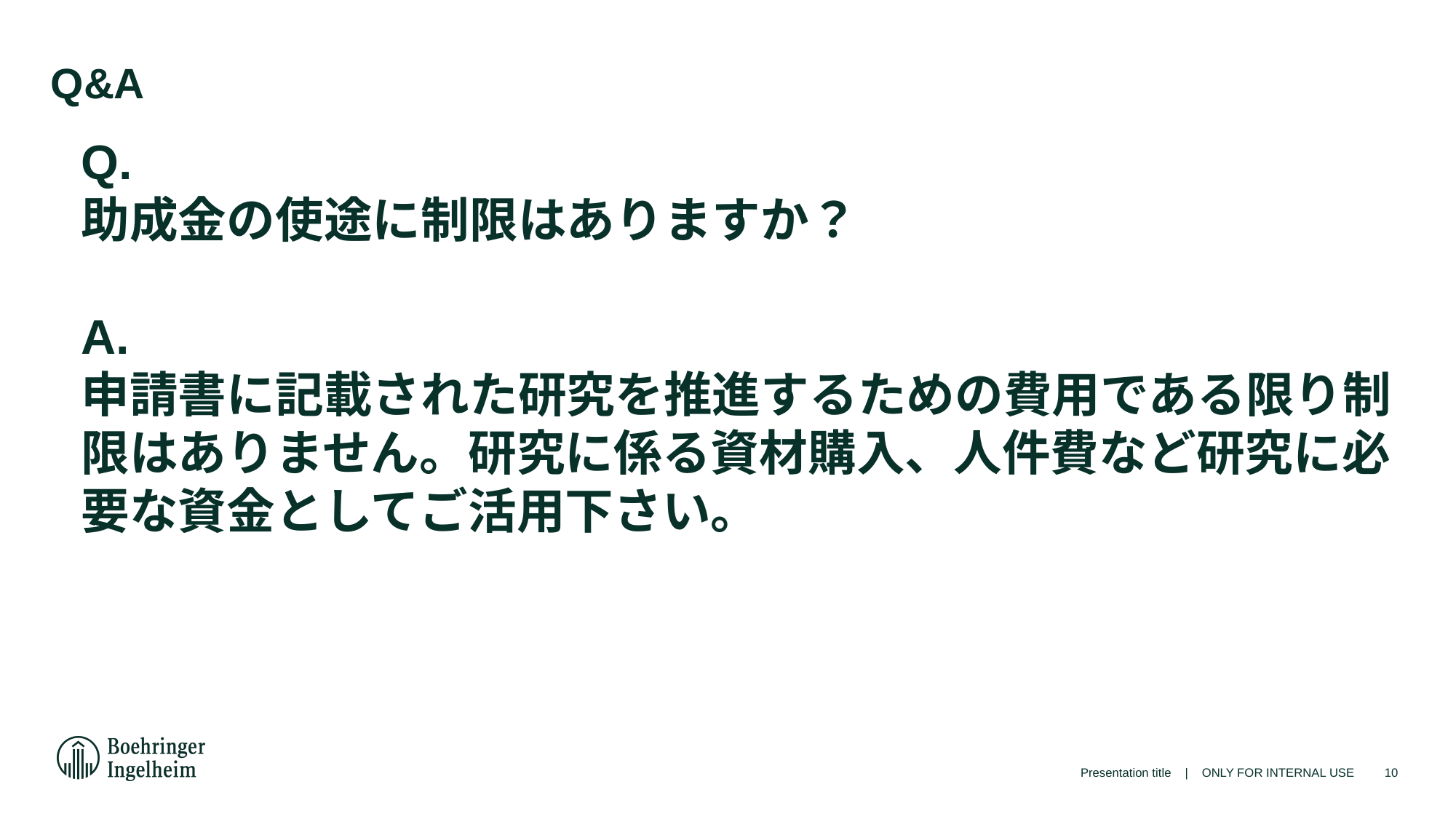

Q&A
Q.
助成金の使途に制限はありますか？

A.
申請書に記載された研究を推進するための費用である限り制限はありません。研究に係る資材購入、人件費など研究に必要な資金としてご活用下さい。
Presentation title    |    ONLY FOR INTERNAL USE
10